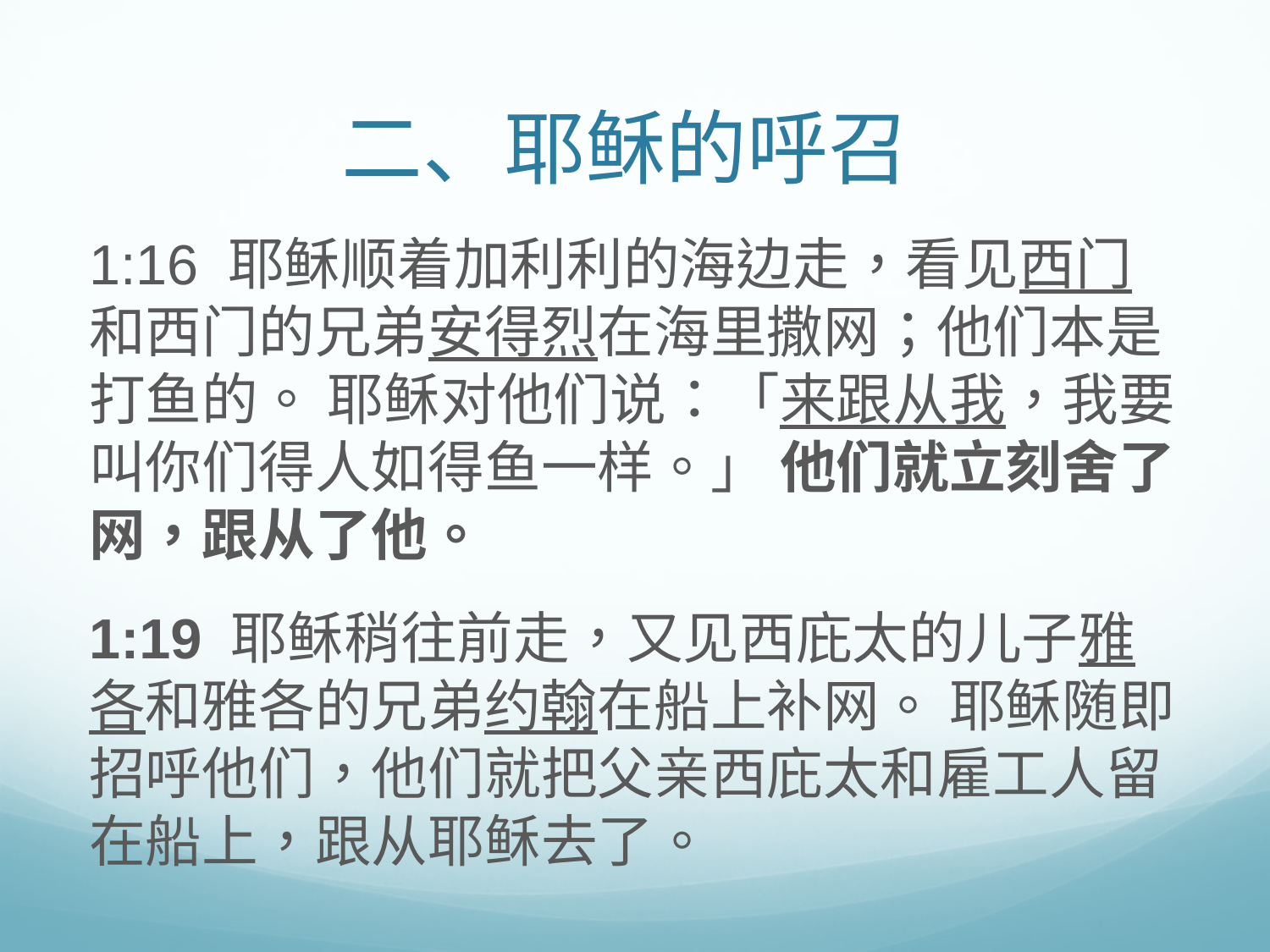

# 二、耶稣的呼召
1:16 耶稣顺着加利利的海边走，看见西门和西门的兄弟安得烈在海里撒网；他们本是打鱼的。 耶稣对他们说：「来跟从我，我要叫你们得人如得鱼一样。」 他们就立刻舍了网，跟从了他。
1:19 耶稣稍往前走，又见西庇太的儿子雅各和雅各的兄弟约翰在船上补网。 耶稣随即招呼他们，他们就把父亲西庇太和雇工人留在船上，跟从耶稣去了。